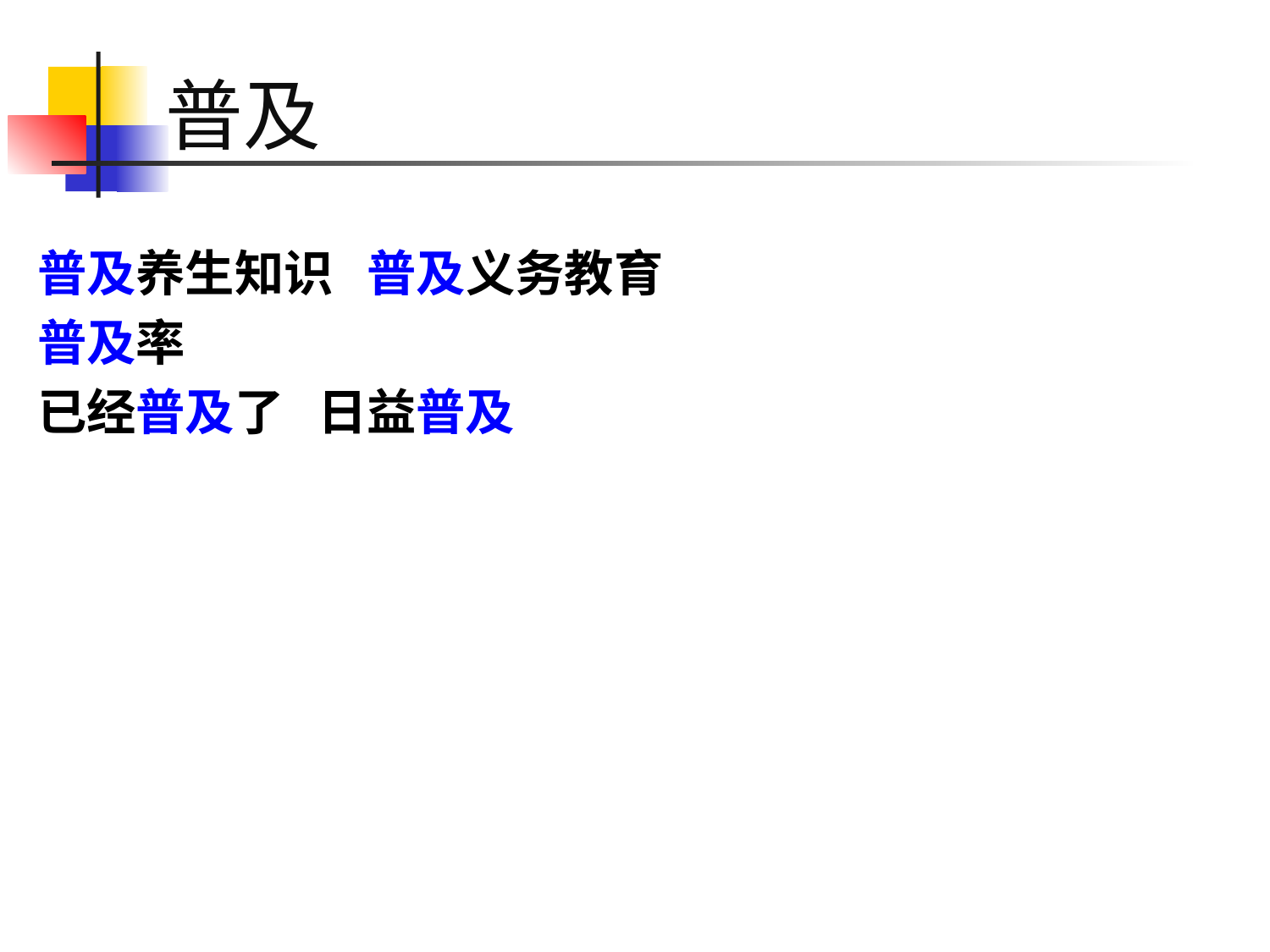

# 普及
普及养生知识   普及义务教育
普及率
已经普及了   日益普及